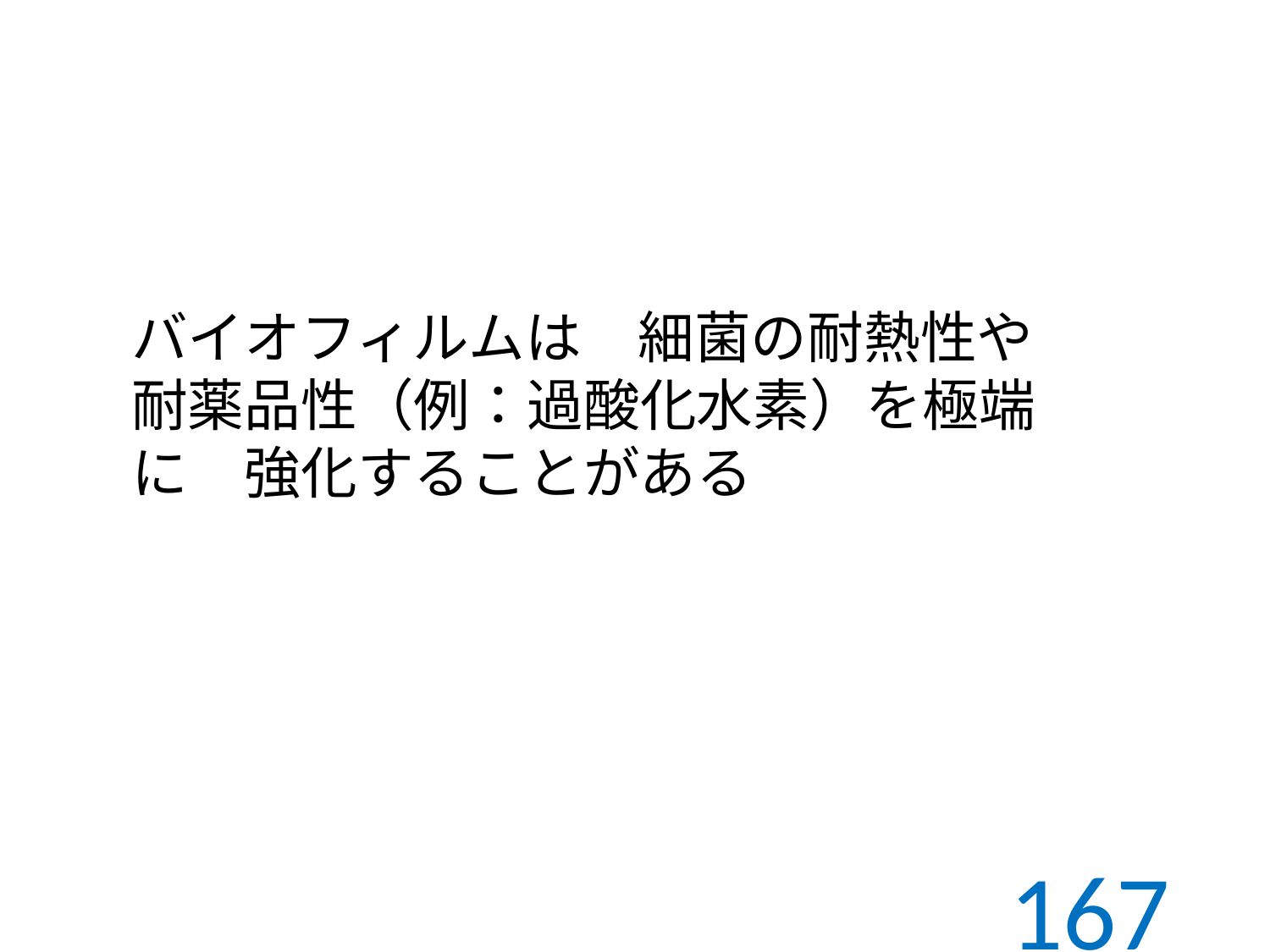

バイオフィルムは　細菌の耐熱性や
耐薬品性（例：過酸化水素）を極端
に　強化することがある
167